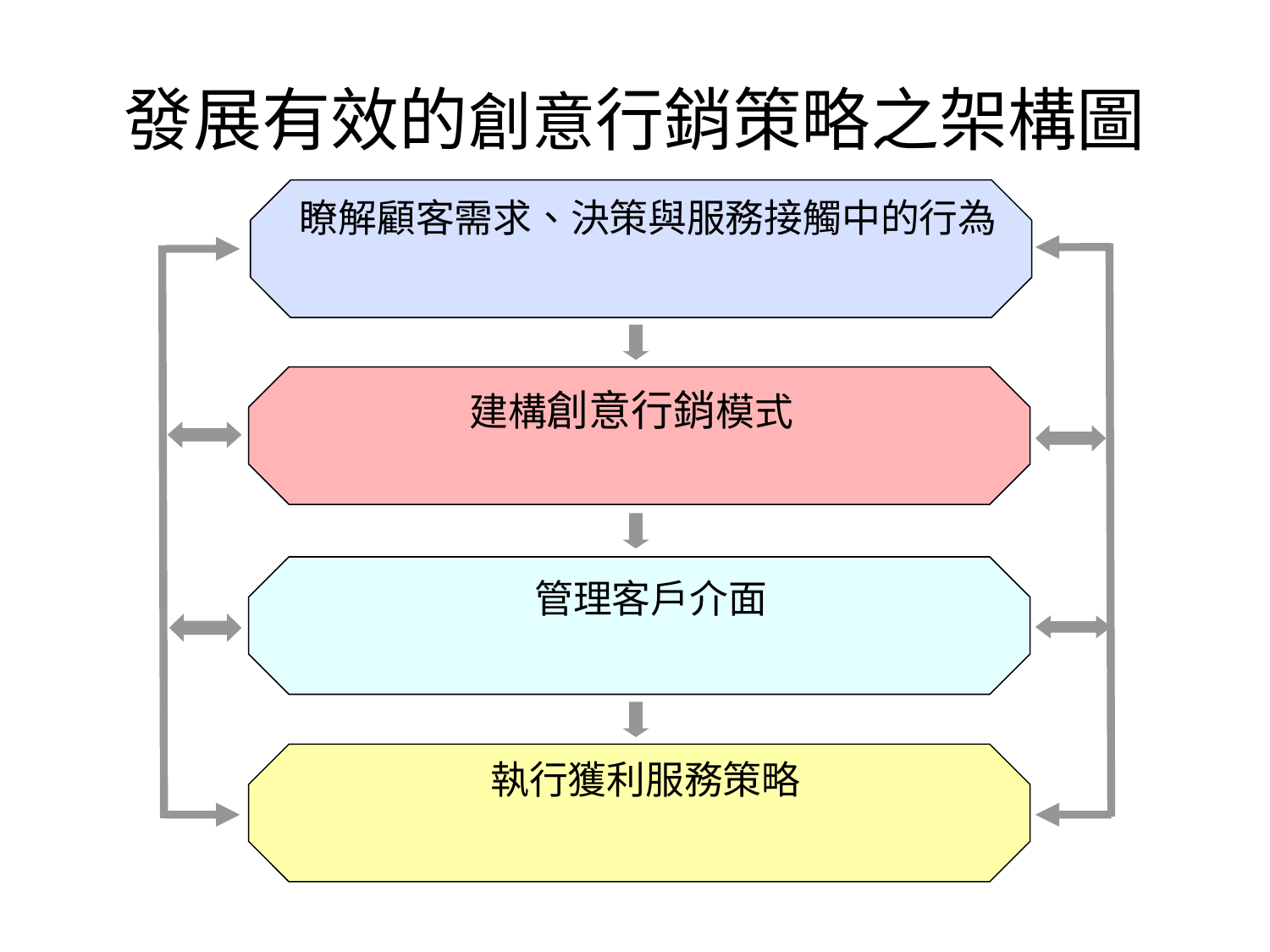

# 發展有效的創意行銷策略之架構圖

瞭解顧客需求、決策與服務接觸中的行為

建構創意行銷模式

管理客戶介面

執行獲利服務策略